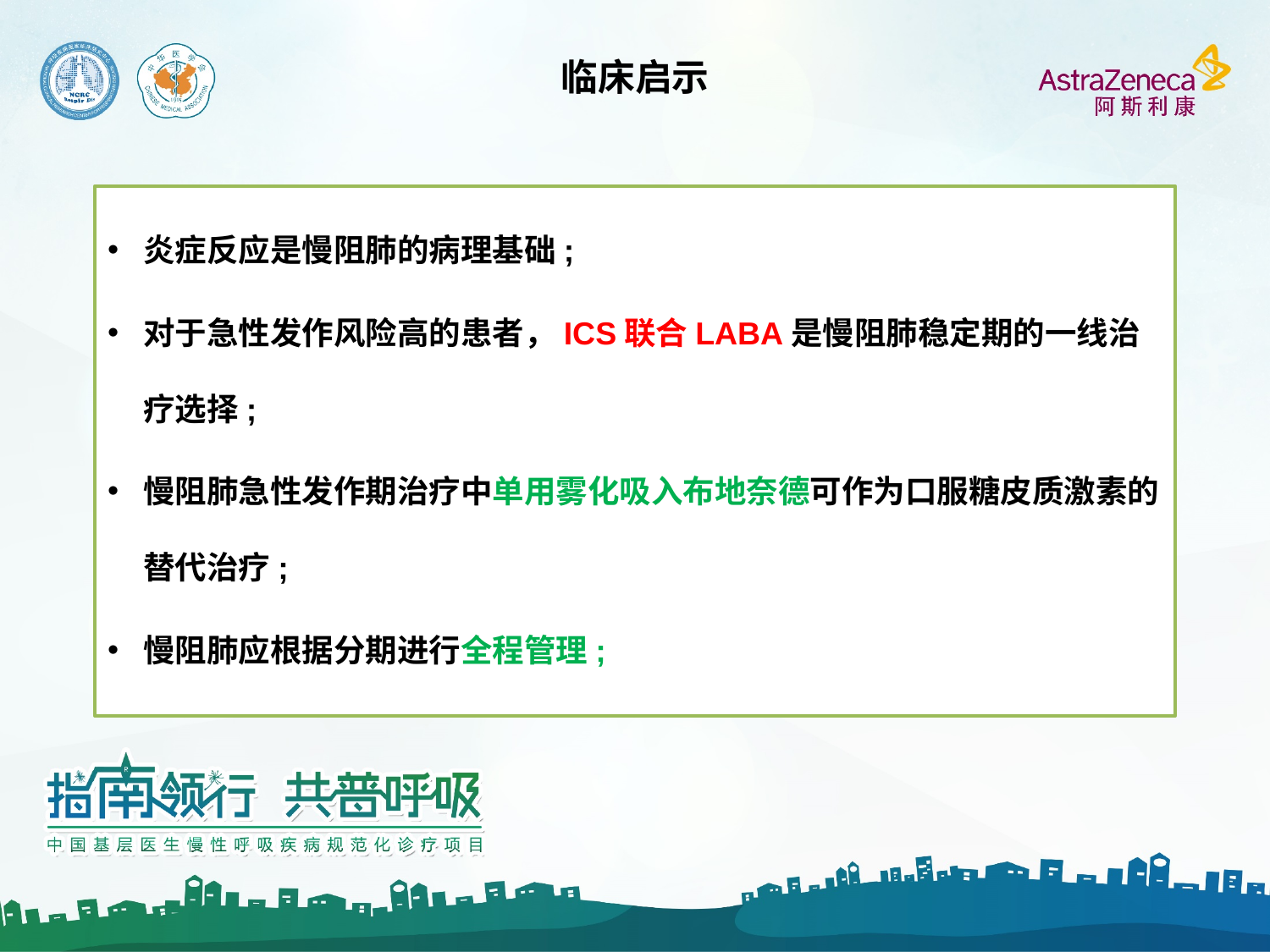

# 临床启示
炎症反应是慢阻肺的病理基础;
对于急性发作风险高的患者，ICS联合LABA是慢阻肺稳定期的一线治疗选择;
慢阻肺急性发作期治疗中单用雾化吸入布地奈德可作为口服糖皮质激素的替代治疗;
慢阻肺应根据分期进行全程管理;